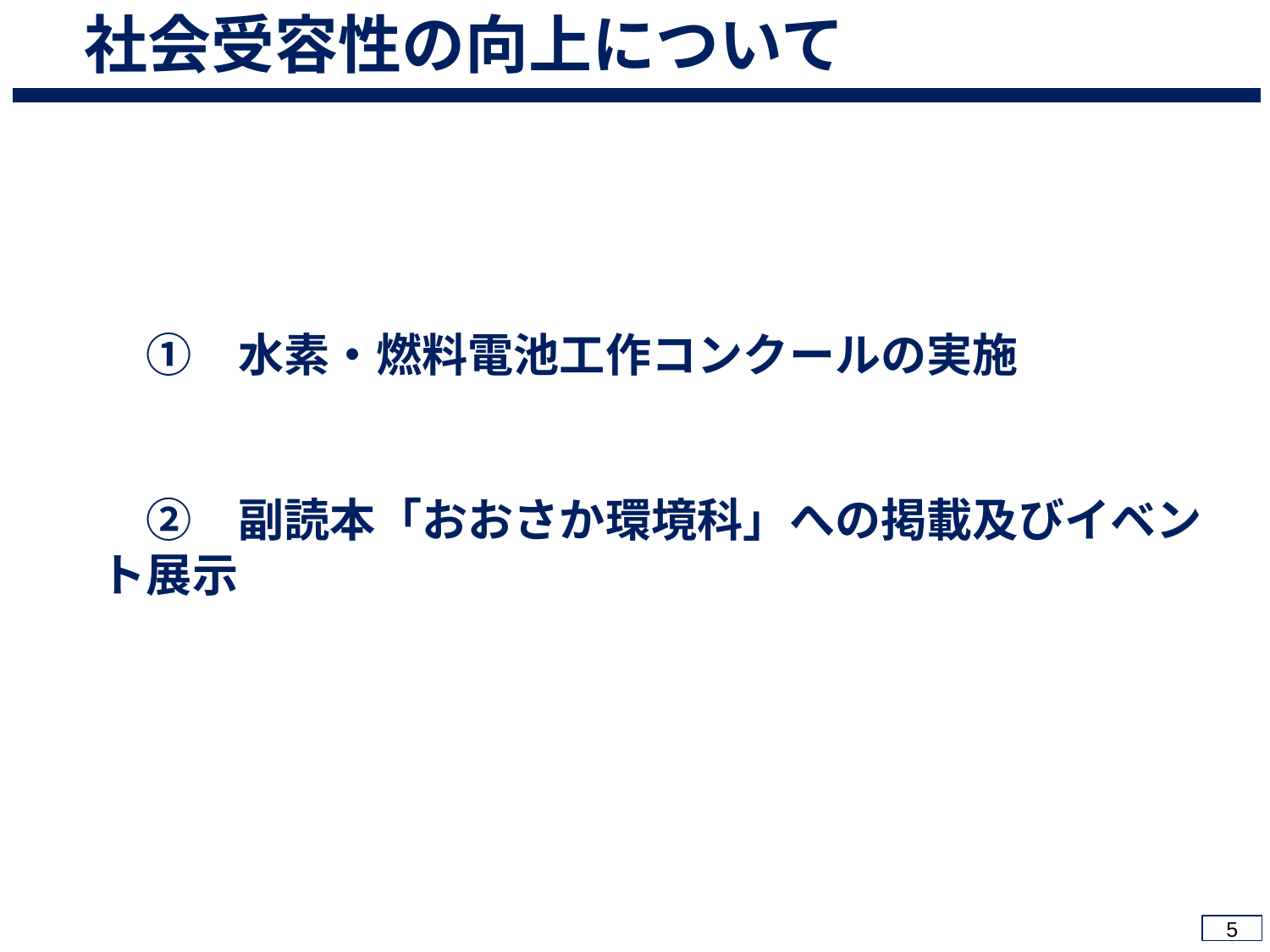

社会受容性の向上について
　①　水素・燃料電池工作コンクールの実施

　②　副読本「おおさか環境科」への掲載及びイベント展示

5